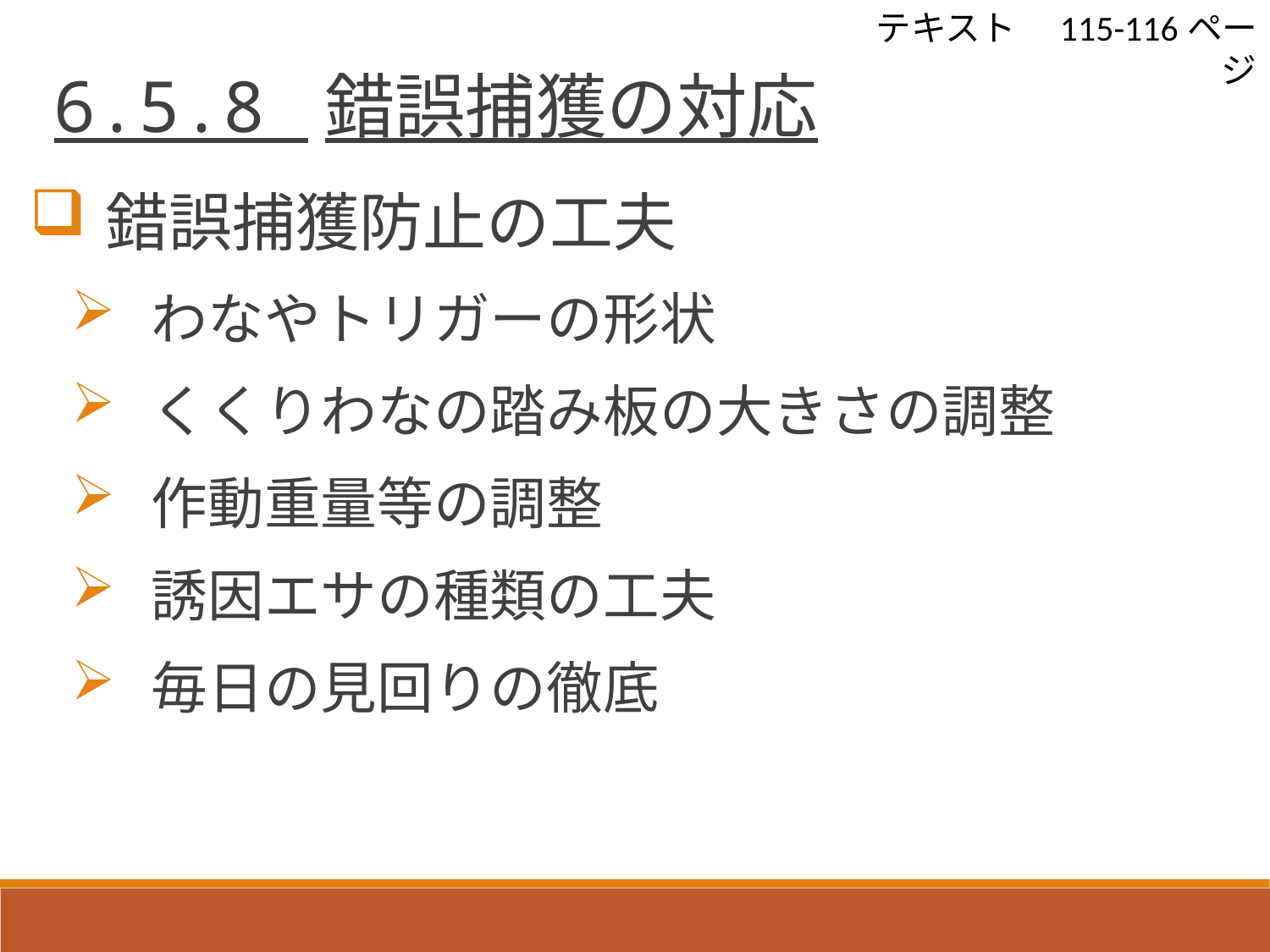

テキスト　115-116ページ
 6.5.8 錯誤捕獲の対応
錯誤捕獲防止の工夫
わなやトリガーの形状
くくりわなの踏み板の大きさの調整
作動重量等の調整
誘因エサの種類の工夫
毎日の見回りの徹底